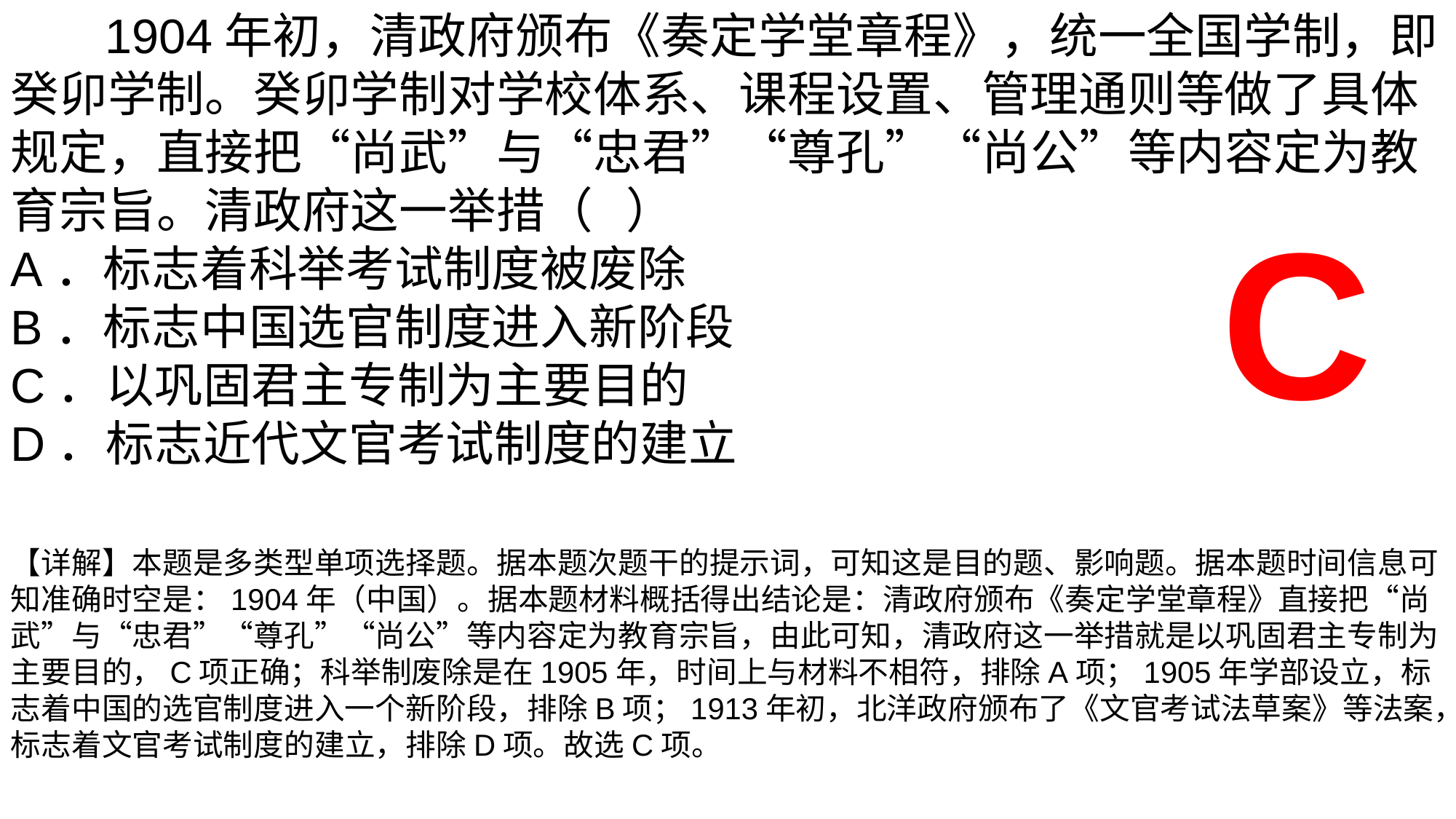

1904年初，清政府颁布《奏定学堂章程》，统一全国学制，即癸卯学制。癸卯学制对学校体系、课程设置、管理通则等做了具体规定，直接把“尚武”与“忠君”“尊孔”“尚公”等内容定为教育宗旨。清政府这一举措（   ）
A．标志着科举考试制度被废除
B．标志中国选官制度进入新阶段
C．以巩固君主专制为主要目的
D．标志近代文官考试制度的建立

【详解】本题是多类型单项选择题。据本题次题干的提示词，可知这是目的题、影响题。据本题时间信息可知准确时空是：1904年（中国）。据本题材料概括得出结论是：清政府颁布《奏定学堂章程》直接把“尚武”与“忠君”“尊孔”“尚公”等内容定为教育宗旨，由此可知，清政府这一举措就是以巩固君主专制为主要目的，C项正确；科举制废除是在1905年，时间上与材料不相符，排除A项；1905年学部设立，标志着中国的选官制度进入一个新阶段，排除B项；1913年初，北洋政府颁布了《文官考试法草案》等法案，标志着文官考试制度的建立，排除D项。故选C项。
C